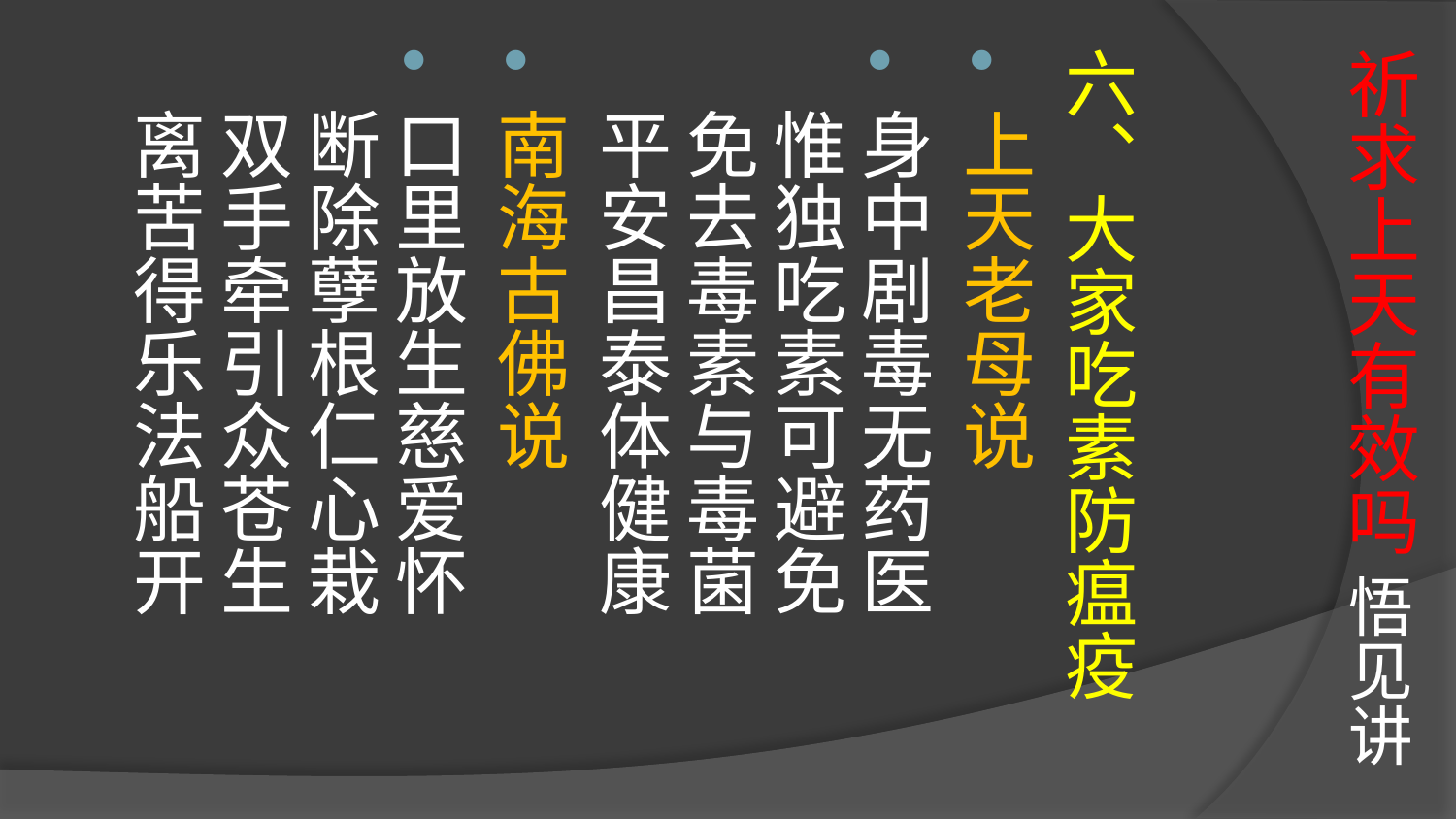

# 祈求上天有效吗 悟见讲
六、大家吃素防瘟疫
上天老母说
身中剧毒无药医
惟独吃素可避免
免去毒素与毒菌
平安昌泰体健康
南海古佛说
口里放生慈爱怀
断除孽根仁心栽
双手牵引众苍生
离苦得乐法船开